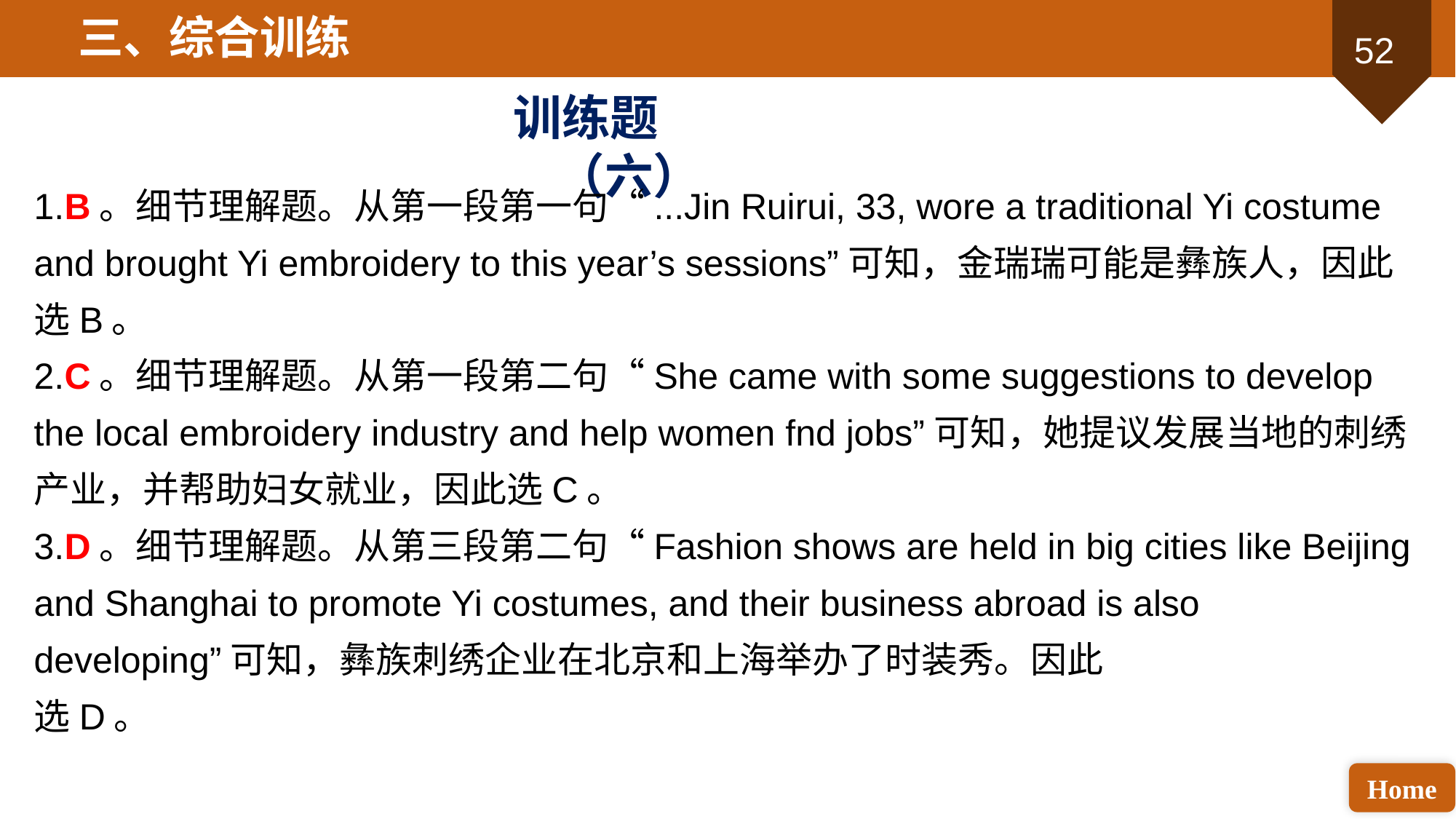

三、综合训练
训练题（六）
1.B。细节理解题。从第一段第一句“...Jin Ruirui, 33, wore a traditional Yi costume and brought Yi embroidery to this year’s sessions”可知，金瑞瑞可能是彝族人，因此选B。
2.C。细节理解题。从第一段第二句“She came with some suggestions to develop the local embroidery industry and help women fnd jobs”可知，她提议发展当地的刺绣产业，并帮助妇女就业，因此选C。
3.D。细节理解题。从第三段第二句“Fashion shows are held in big cities like Beijing and Shanghai to promote Yi costumes, and their business abroad is also developing”可知，彝族刺绣企业在北京和上海举办了时装秀。因此
选D。